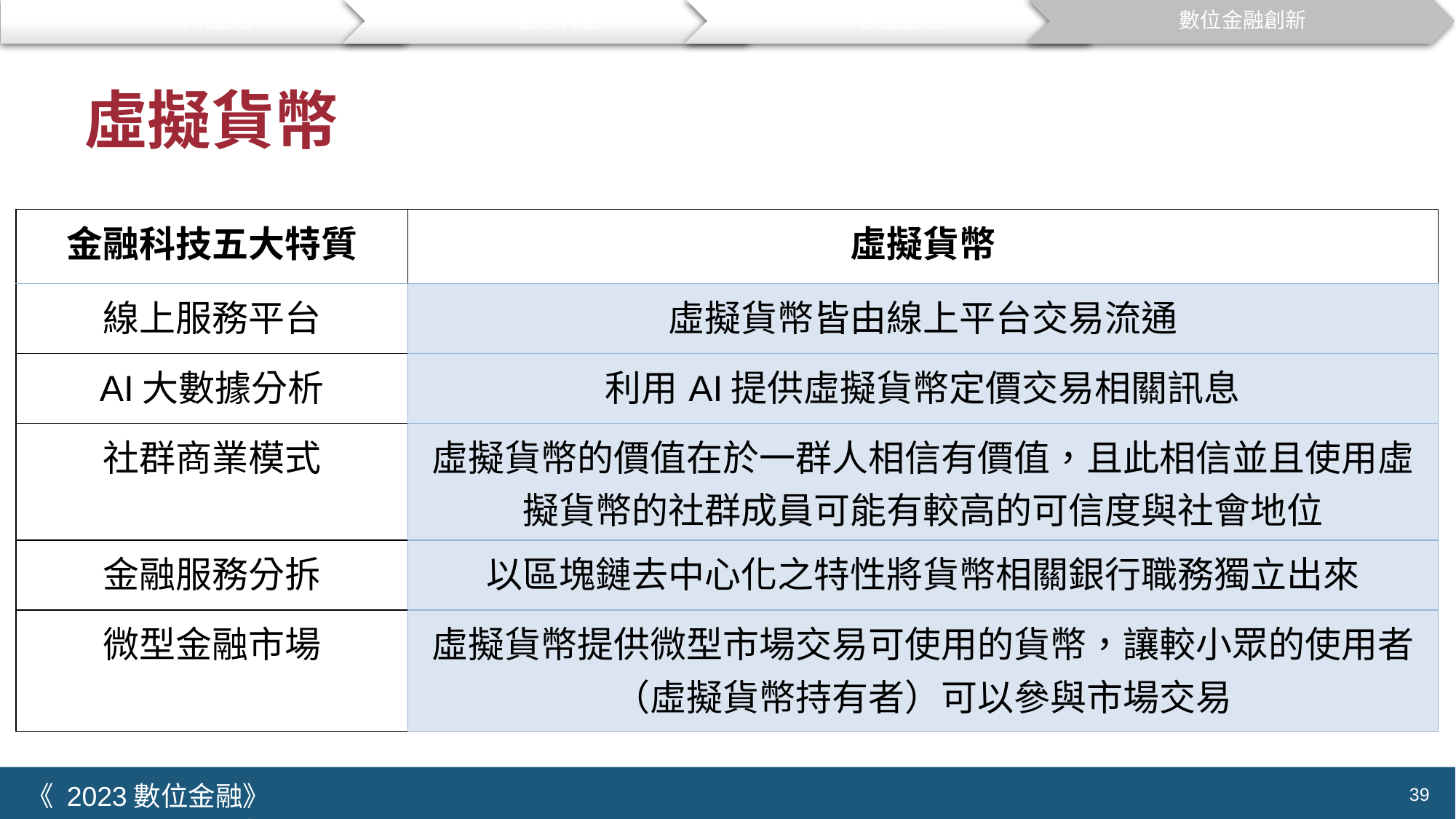

傳統金融

金融轉型

數位金融

數位金融創新
# 虛擬貨幣
| 金融科技五大特質 | 虛擬貨幣 |
| --- | --- |
| 線上服務平台 | 虛擬貨幣皆由線上平台交易流通 |
| AI大數據分析 | 利用AI提供虛擬貨幣定價交易相關訊息 |
| 社群商業模式 | 虛擬貨幣的價值在於一群人相信有價值，且此相信並且使用虛擬貨幣的社群成員可能有較高的可信度與社會地位 |
| 金融服務分拆 | 以區塊鏈去中心化之特性將貨幣相關銀行職務獨立出來 |
| 微型金融市場 | 虛擬貨幣提供微型市場交易可使用的貨幣，讓較小眾的使用者（虛擬貨幣持有者）可以參與市場交易 |

39
《 2023數位金融》                                                                                                                                             	NYCU.IIM.IEBI Lab